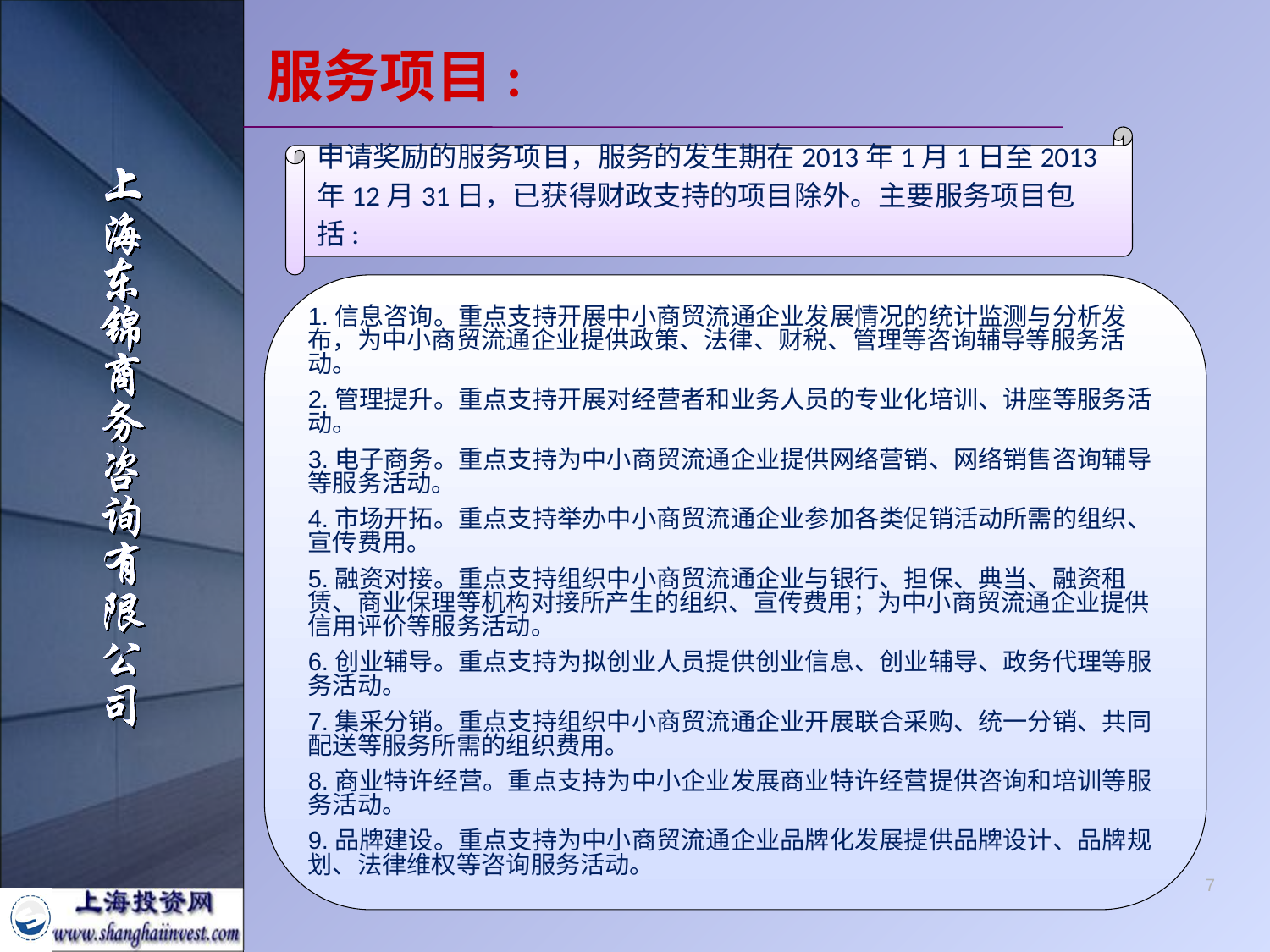

# 服务项目:

申请奖励的服务项目，服务的发生期在2013年1月1日至2013年12月31日，已获得财政支持的项目除外。主要服务项目包括:

1.信息咨询。重点支持开展中小商贸流通企业发展情况的统计监测与分析发布，为中小商贸流通企业提供政策、法律、财税、管理等咨询辅导等服务活动。
2.管理提升。重点支持开展对经营者和业务人员的专业化培训、讲座等服务活动。
3.电子商务。重点支持为中小商贸流通企业提供网络营销、网络销售咨询辅导等服务活动。
4.市场开拓。重点支持举办中小商贸流通企业参加各类促销活动所需的组织、宣传费用。
5.融资对接。重点支持组织中小商贸流通企业与银行、担保、典当、融资租赁、商业保理等机构对接所产生的组织、宣传费用；为中小商贸流通企业提供信用评价等服务活动。
6.创业辅导。重点支持为拟创业人员提供创业信息、创业辅导、政务代理等服务活动。
7.集采分销。重点支持组织中小商贸流通企业开展联合采购、统一分销、共同配送等服务所需的组织费用。
8.商业特许经营。重点支持为中小企业发展商业特许经营提供咨询和培训等服务活动。
9.品牌建设。重点支持为中小商贸流通企业品牌化发展提供品牌设计、品牌规划、法律维权等咨询服务活动。
7